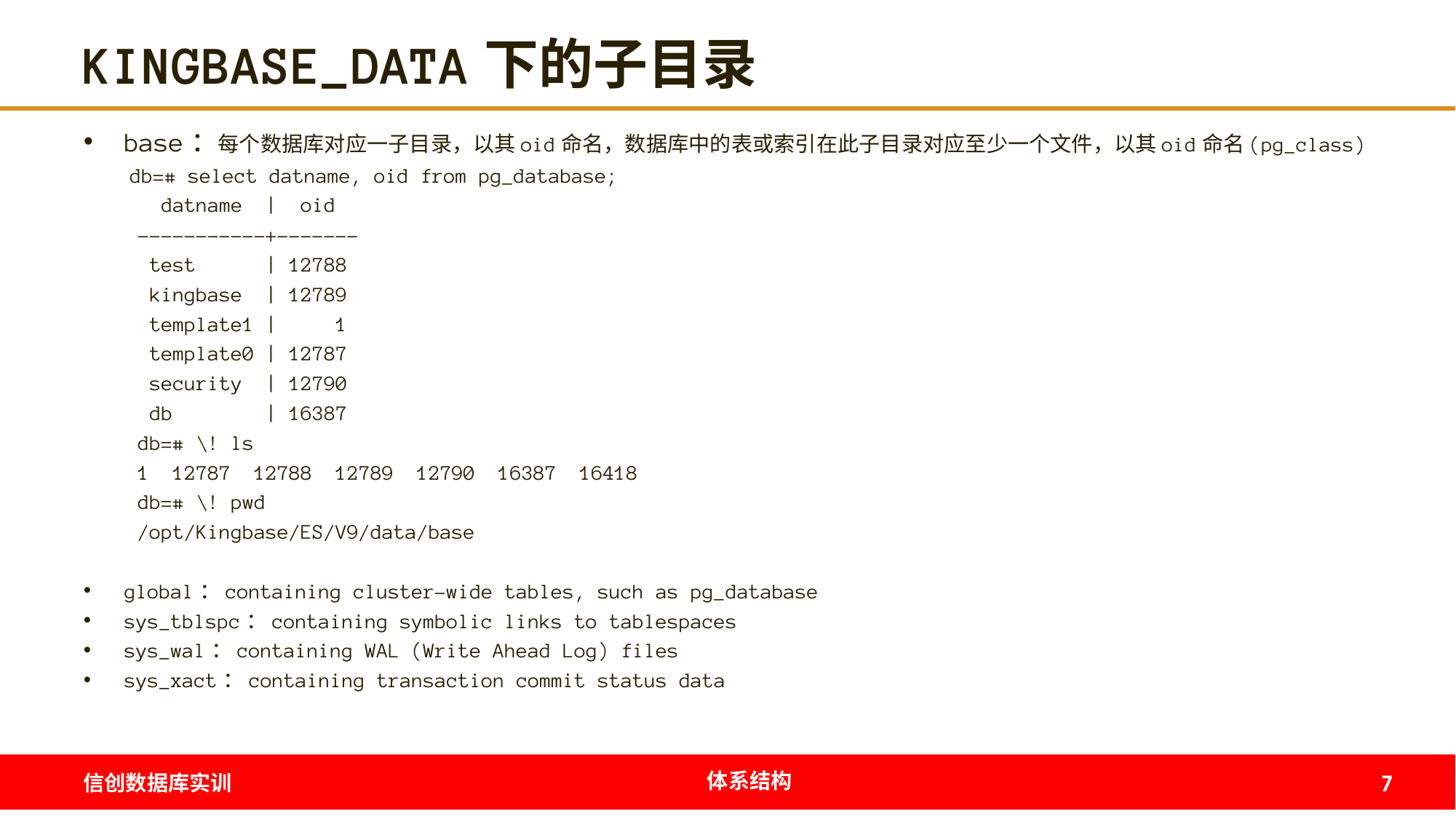

# KINGBASE_DATA下的子目录
base：每个数据库对应一子目录，以其oid命名，数据库中的表或索引在此子目录对应至少一个文件，以其oid命名(pg_class)
    db=# select datname, oid from pg_database;
  datname  |  oid
-----------+-------
 test      | 12788
 kingbase  | 12789
 template1 |     1
 template0 | 12787
 security  | 12790
 db        | 16387
db=# \! ls
1  12787  12788  12789  12790  16387  16418
db=# \! pwd
/opt/Kingbase/ES/V9/data/base

global：containing cluster-wide tables, such as pg_database
sys_tblspc：containing symbolic links to tablespaces
sys_wal：containing WAL (Write Ahead Log) files
sys_xact：containing transaction commit status data